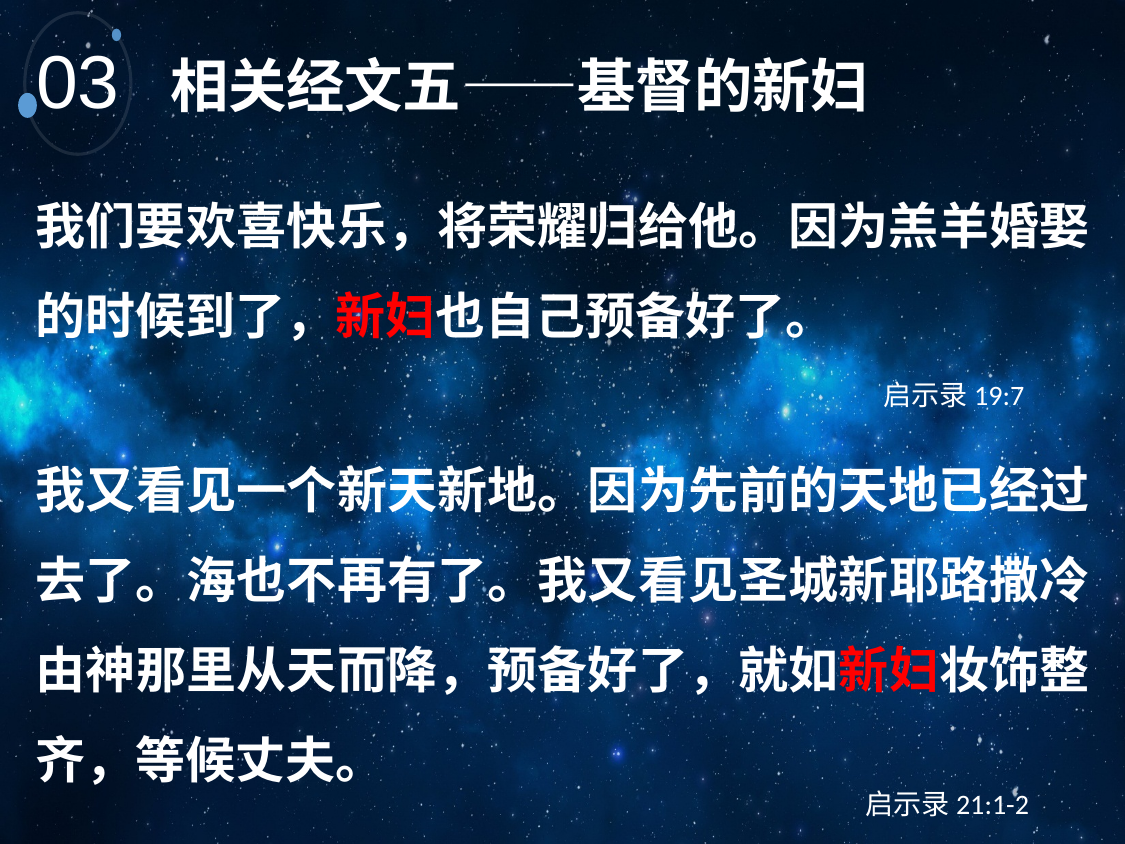

03
相关经文五——基督的新妇
我们要欢喜快乐，将荣耀归给他。因为羔羊婚娶的时候到了，新妇也自己预备好了。
启示录19:7
我又看见一个新天新地。因为先前的天地已经过去了。海也不再有了。我又看见圣城新耶路撒冷由神那里从天而降，预备好了，就如新妇妆饰整齐，等候丈夫。
启示录21:1-2